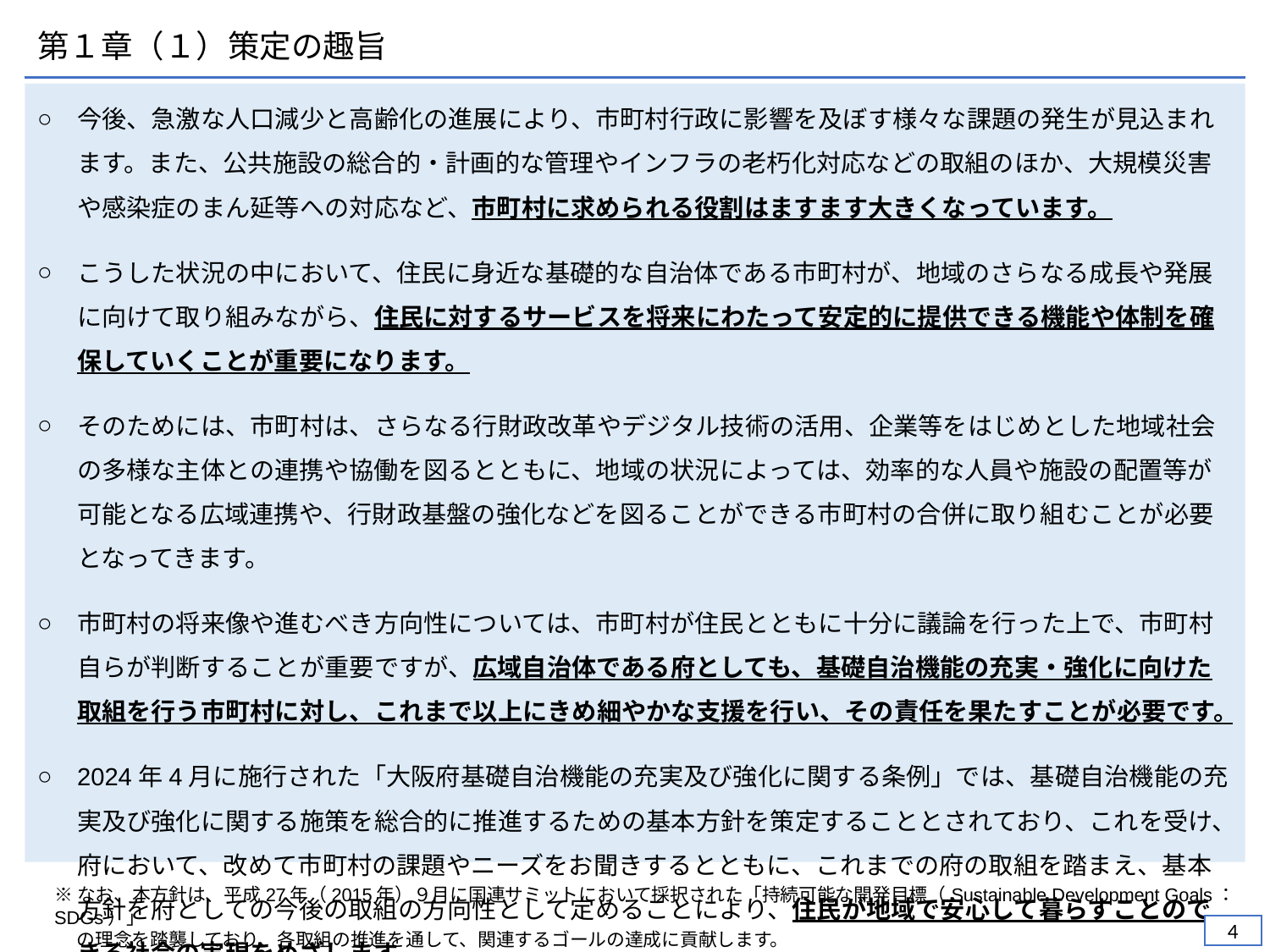

第１章（１）策定の趣旨
今後、急激な人口減少と高齢化の進展により、市町村行政に影響を及ぼす様々な課題の発生が見込まれます。また、公共施設の総合的・計画的な管理やインフラの老朽化対応などの取組のほか、大規模災害や感染症のまん延等への対応など、市町村に求められる役割はますます大きくなっています。
こうした状況の中において、住民に身近な基礎的な自治体である市町村が、地域のさらなる成長や発展に向けて取り組みながら、住民に対するサービスを将来にわたって安定的に提供できる機能や体制を確保していくことが重要になります。
そのためには、市町村は、さらなる行財政改革やデジタル技術の活用、企業等をはじめとした地域社会の多様な主体との連携や協働を図るとともに、地域の状況によっては、効率的な人員や施設の配置等が可能となる広域連携や、行財政基盤の強化などを図ることができる市町村の合併に取り組むことが必要となってきます。
市町村の将来像や進むべき方向性については、市町村が住民とともに十分に議論を行った上で、市町村自らが判断することが重要ですが、広域自治体である府としても、基礎自治機能の充実・強化に向けた取組を行う市町村に対し、これまで以上にきめ細やかな支援を行い、その責任を果たすことが必要です。
2024年4月に施行された「大阪府基礎自治機能の充実及び強化に関する条例」では、基礎自治機能の充実及び強化に関する施策を総合的に推進するための基本方針を策定することとされており、これを受け、府において、改めて市町村の課題やニーズをお聞きするとともに、これまでの府の取組を踏まえ、基本方針を府としての今後の取組の方向性として定めることにより、住民が地域で安心して暮らすことのできる社会の実現をめざします。

※なお、本方針は、平成27年（2015年）９月に国連サミットにおいて採択された「持続可能な開発目標（Sustainable Development Goals：SDGs）」
　 の理念を踏襲しており、各取組の推進を通して、関連するゴールの達成に貢献します。
4